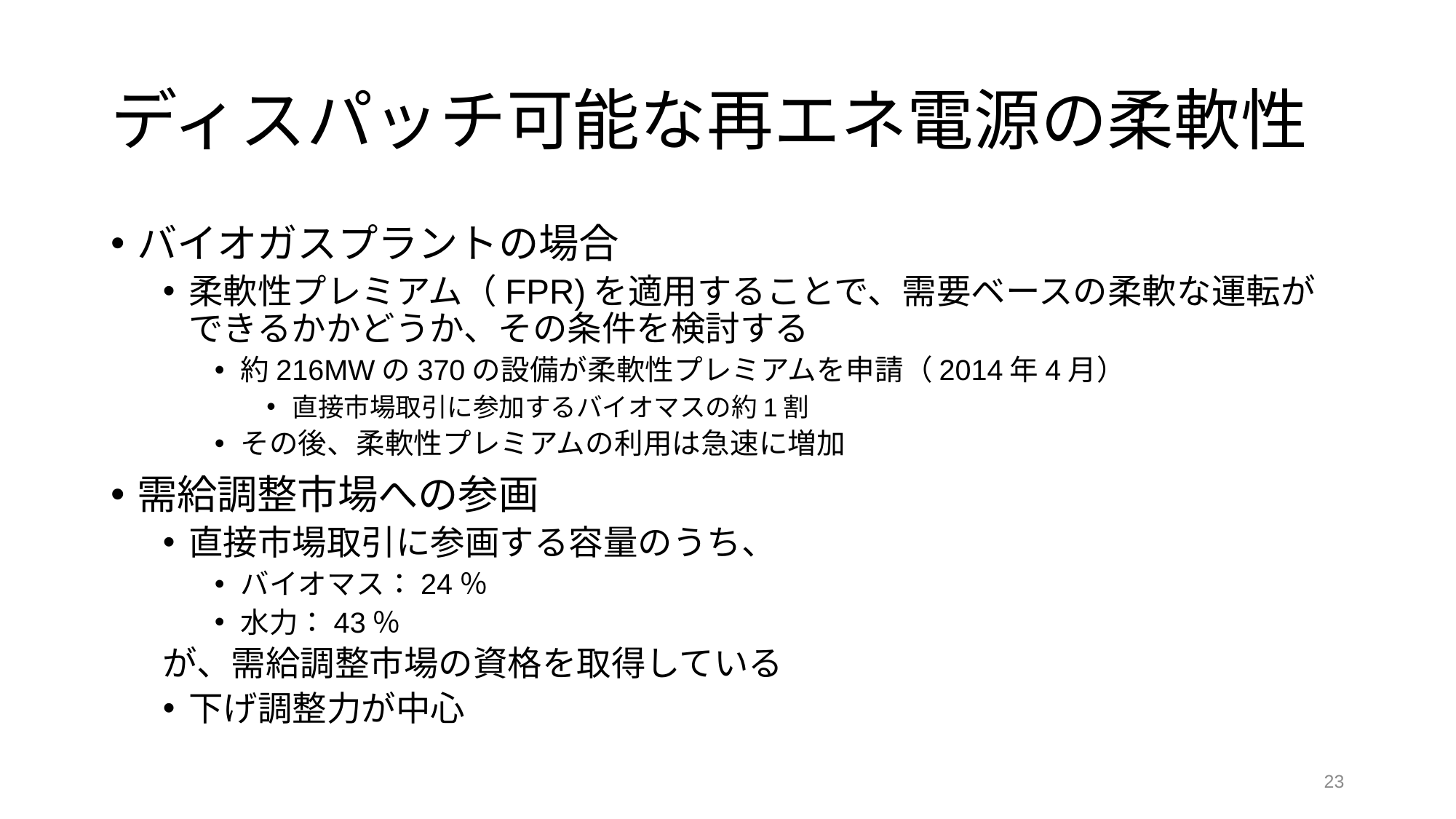

# ディスパッチ可能な再エネ電源の柔軟性
バイオガスプラントの場合
柔軟性プレミアム（FPR)を適用することで、需要ベースの柔軟な運転ができるかかどうか、その条件を検討する
約216MWの370の設備が柔軟性プレミアムを申請（2014年4月）
直接市場取引に参加するバイオマスの約1割
その後、柔軟性プレミアムの利用は急速に増加
需給調整市場への参画
直接市場取引に参画する容量のうち、
バイオマス：24％
水力：43％
が、需給調整市場の資格を取得している
下げ調整力が中心

23